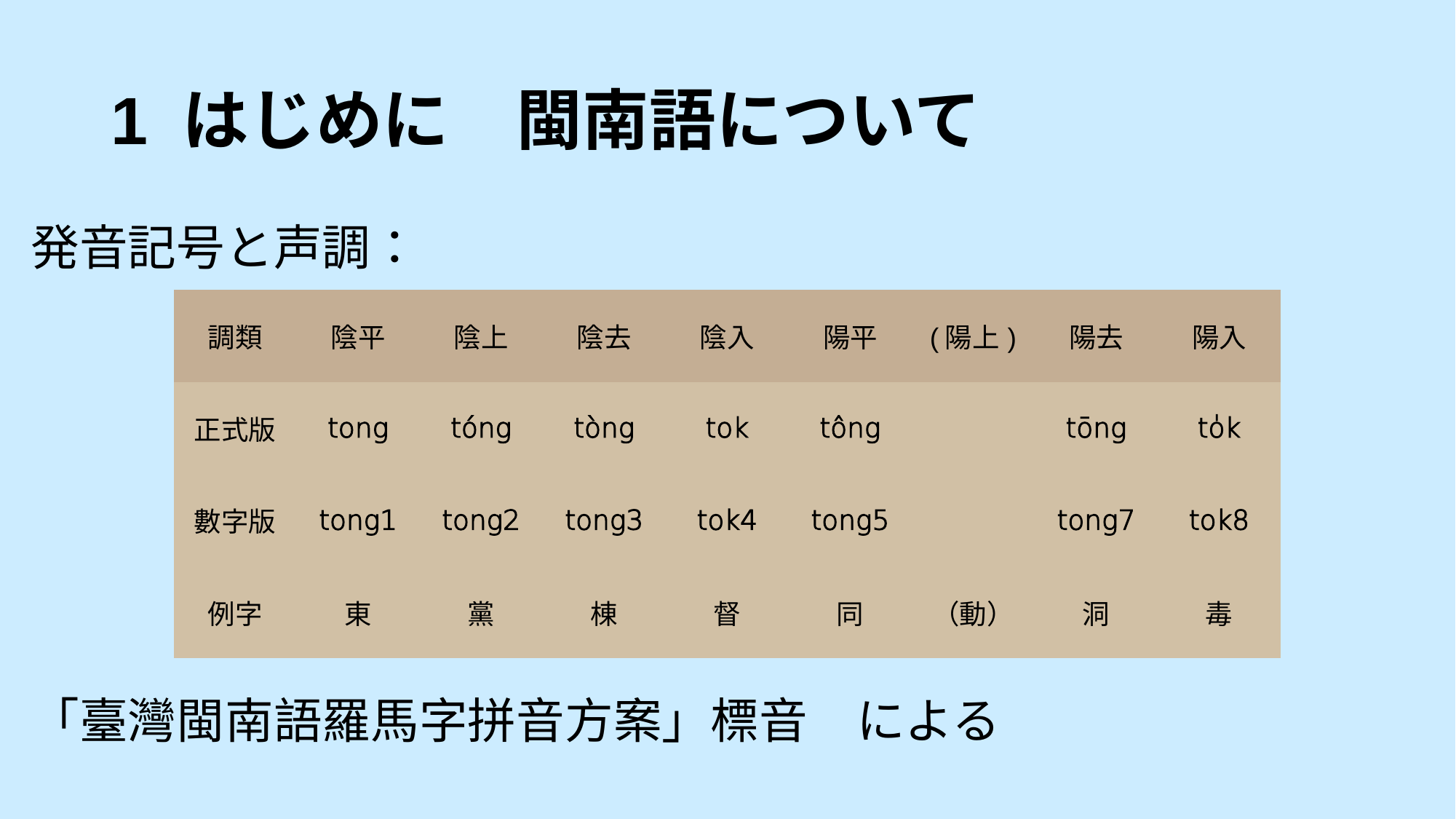

# 1 はじめに　閩南語について
発音記号と声調：

「臺灣閩南語羅馬字拼音方案」標音　による

| 調類 | 陰平 | 陰上 | 陰去 | 陰入 | 陽平 | (陽上) | 陽去 | 陽入 |
| --- | --- | --- | --- | --- | --- | --- | --- | --- |
| 正式版 | tong | tóng | tòng | tok | tông |  | tōng | to̍k |
| 數字版 | tong1 | tong2 | tong3 | tok4 | tong5 |  | tong7 | tok8 |
| 例字 | 東 | 黨 | 棟 | 督 | 同 | （動） | 洞 | 毒 |